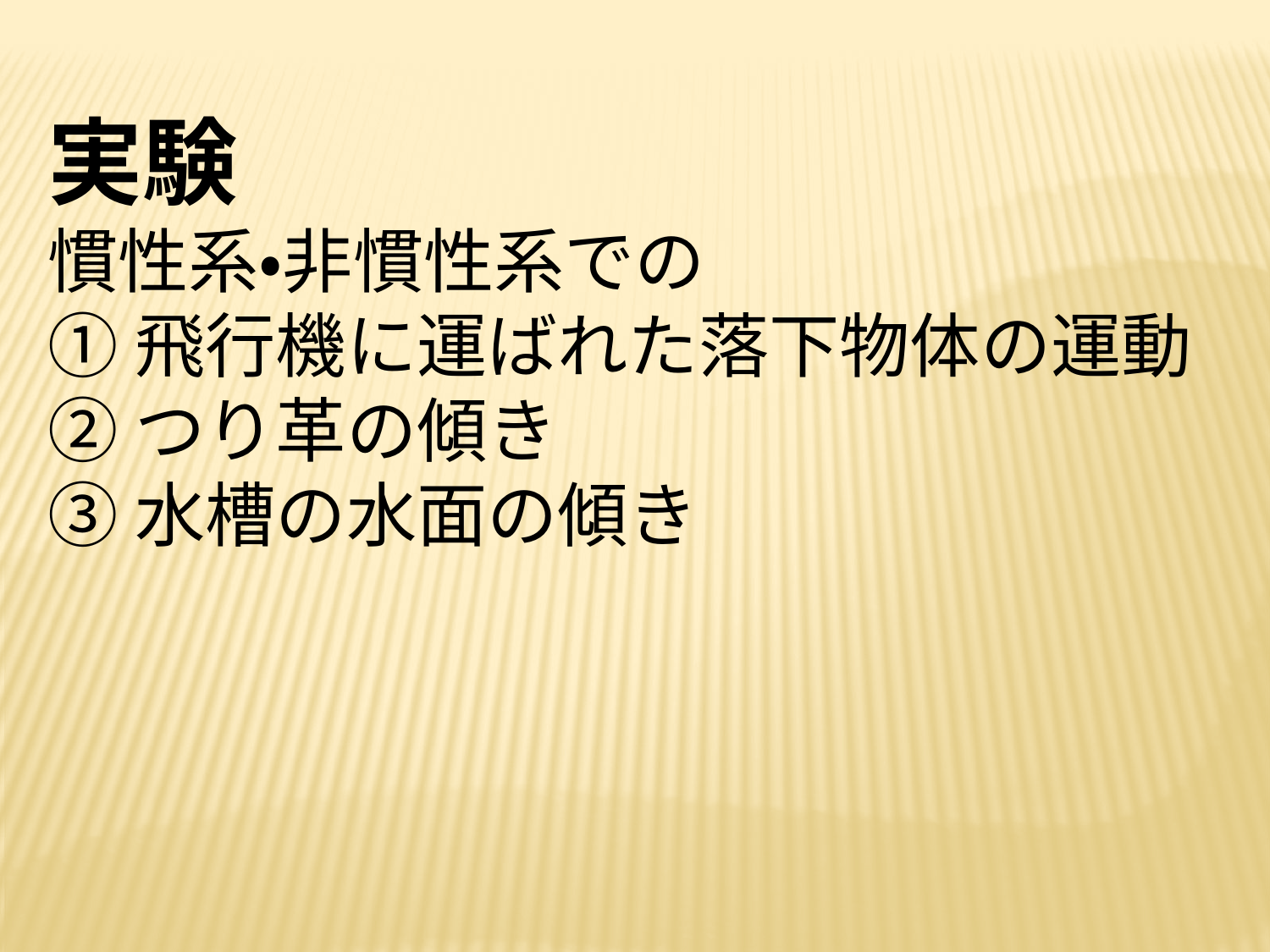

実験
慣性系・非慣性系での
①飛行機に運ばれた落下物体の運動
②つり革の傾き
③水槽の水面の傾き